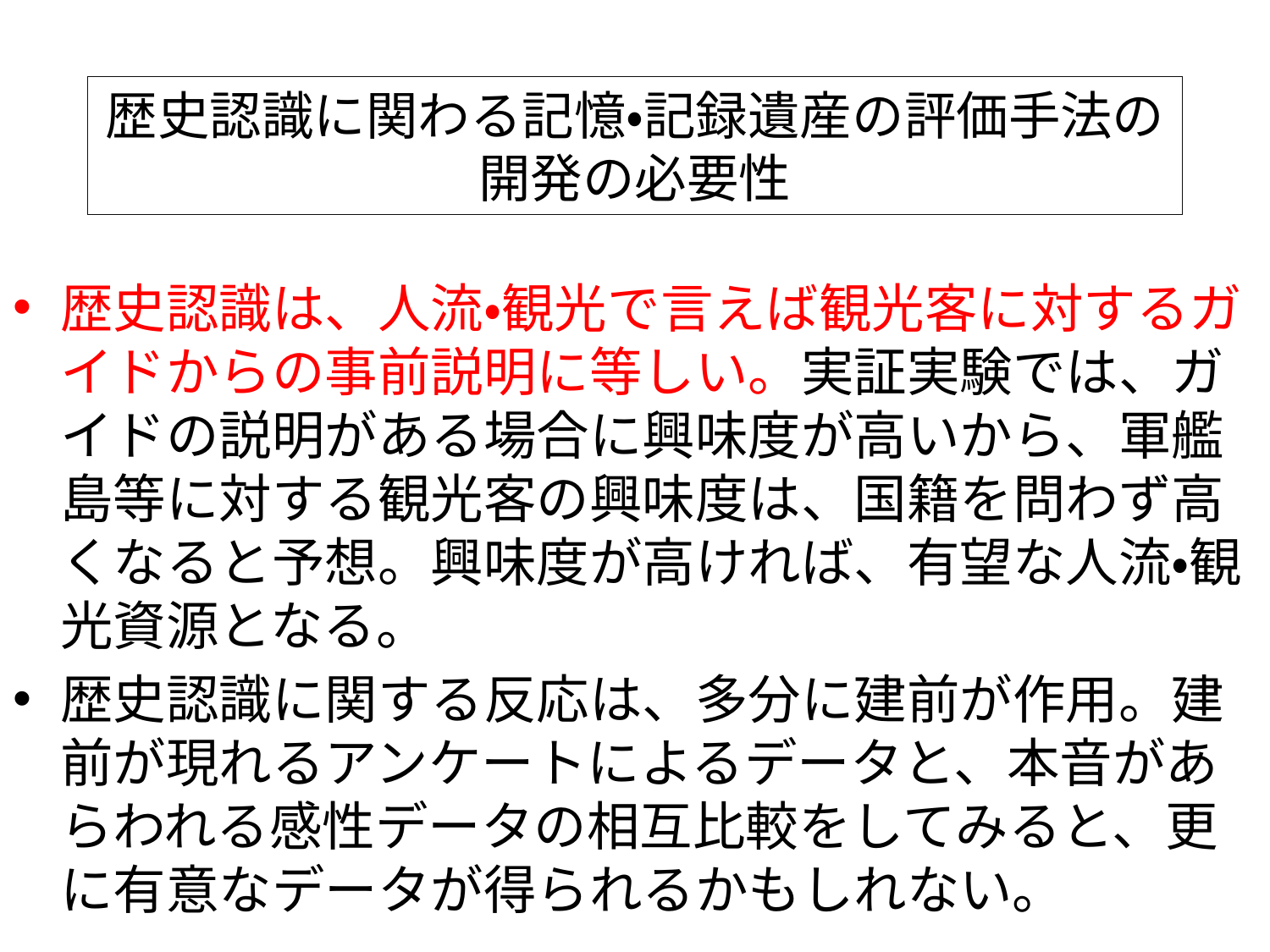

# 歴史認識に関わる記憶・記録遺産の評価手法の開発の必要性
歴史認識は、人流・観光で言えば観光客に対するガイドからの事前説明に等しい。実証実験では、ガイドの説明がある場合に興味度が高いから、軍艦島等に対する観光客の興味度は、国籍を問わず高くなると予想。興味度が高ければ、有望な人流・観光資源となる。
歴史認識に関する反応は、多分に建前が作用。建前が現れるアンケートによるデータと、本音があらわれる感性データの相互比較をしてみると、更に有意なデータが得られるかもしれない。